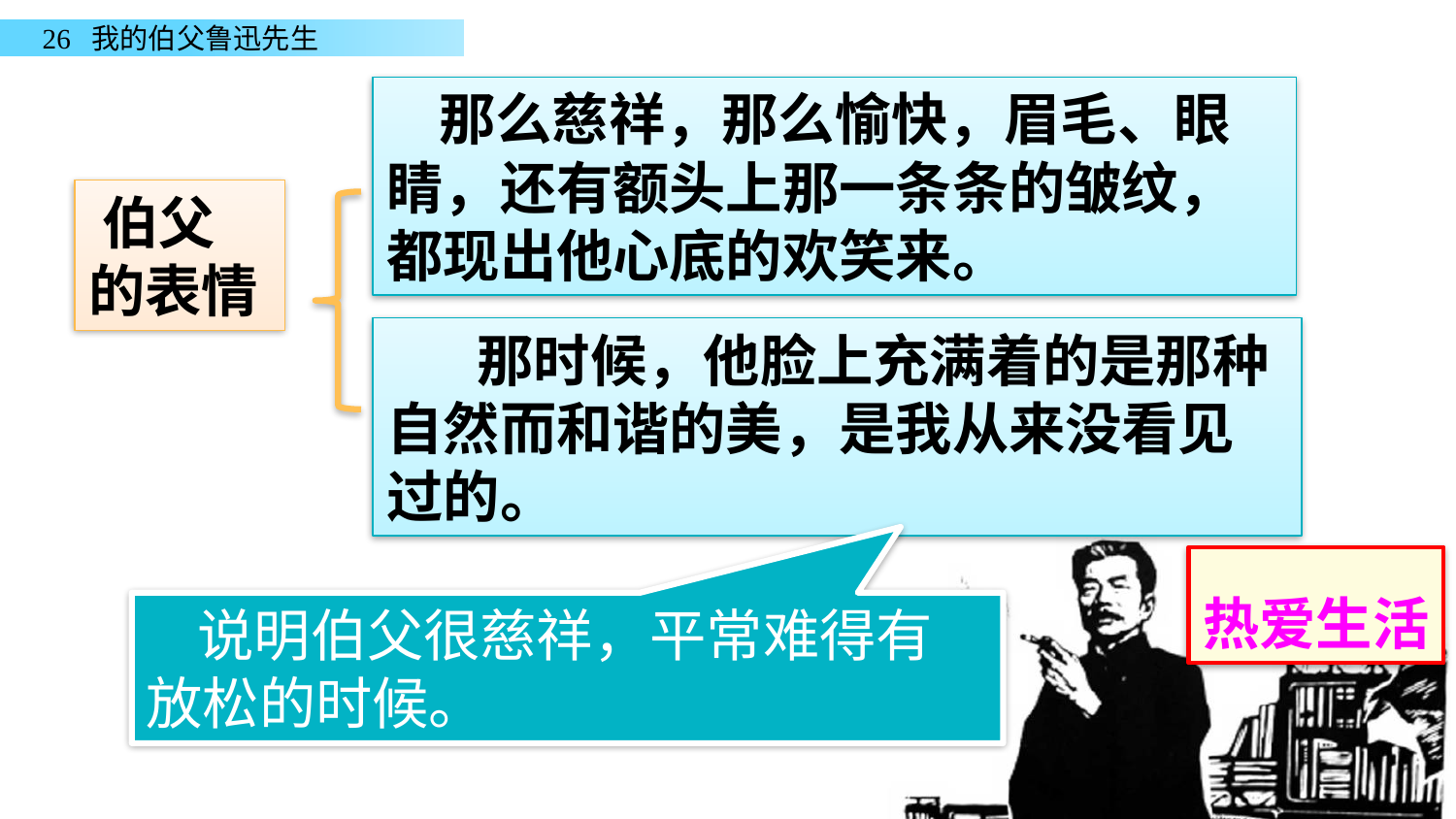

那么慈祥，那么愉快，眉毛、眼睛，还有额头上那一条条的皱纹，都现出他心底的欢笑来。
 伯父的表情

         那时候，他脸上充满着的是那种自然而和谐的美，是我从来没看见过的。
热爱生活
   说明伯父很慈祥，平常难得有放松的时候。